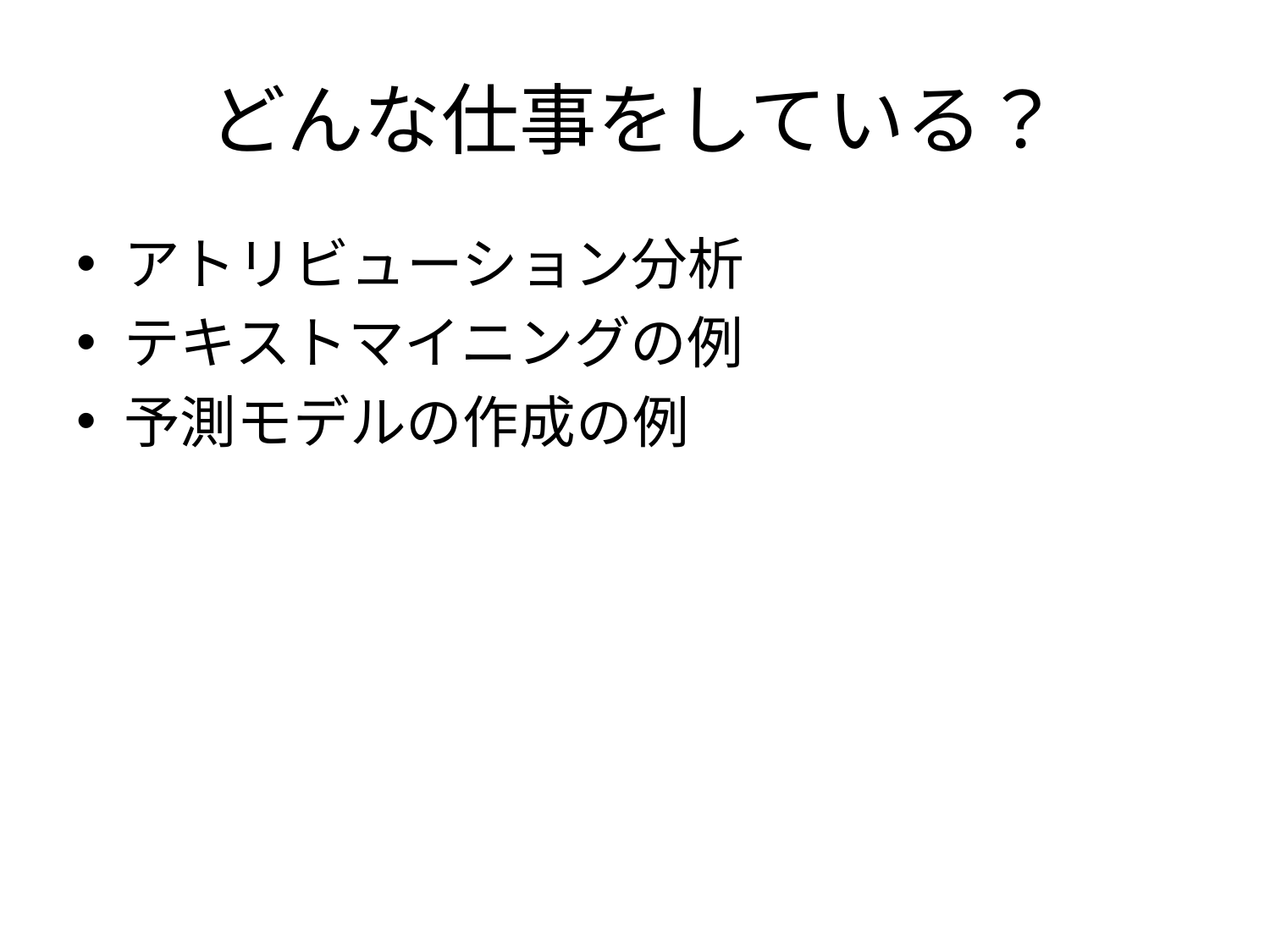

# どんな仕事をしている？
アトリビューション分析
テキストマイニングの例
予測モデルの作成の例